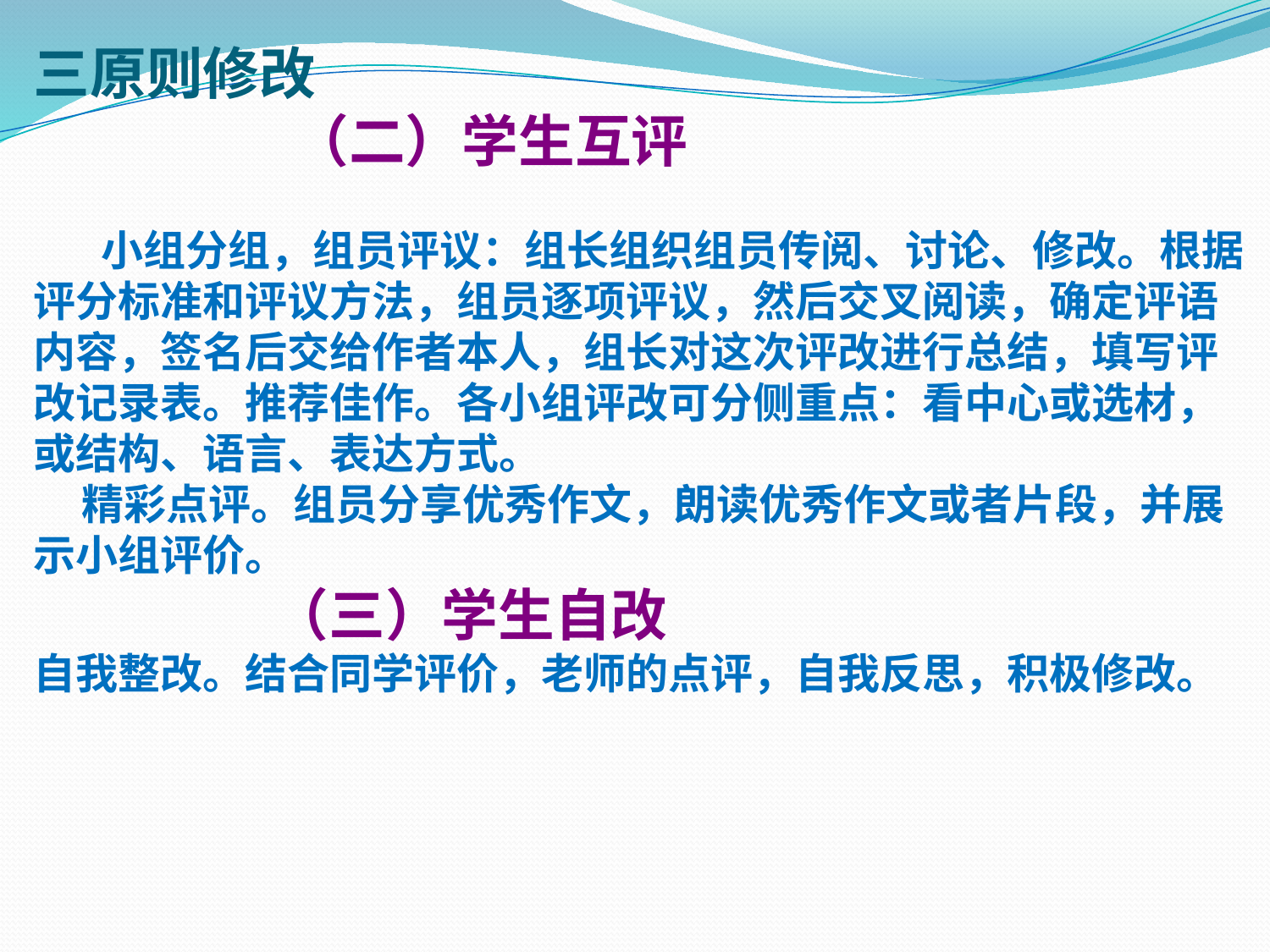

三原则修改
                   （二）学生互评

      小组分组，组员评议：组长组织组员传阅、讨论、修改。根据评分标准和评议方法，组员逐项评议，然后交叉阅读，确定评语内容，签名后交给作者本人，组长对这次评改进行总结，填写评改记录表。推荐佳作。各小组评改可分侧重点：看中心或选材，或结构、语言、表达方式。
    精彩点评。组员分享优秀作文，朗读优秀作文或者片段，并展示小组评价。
                        （三）学生自改
自我整改。结合同学评价，老师的点评，自我反思，积极修改。